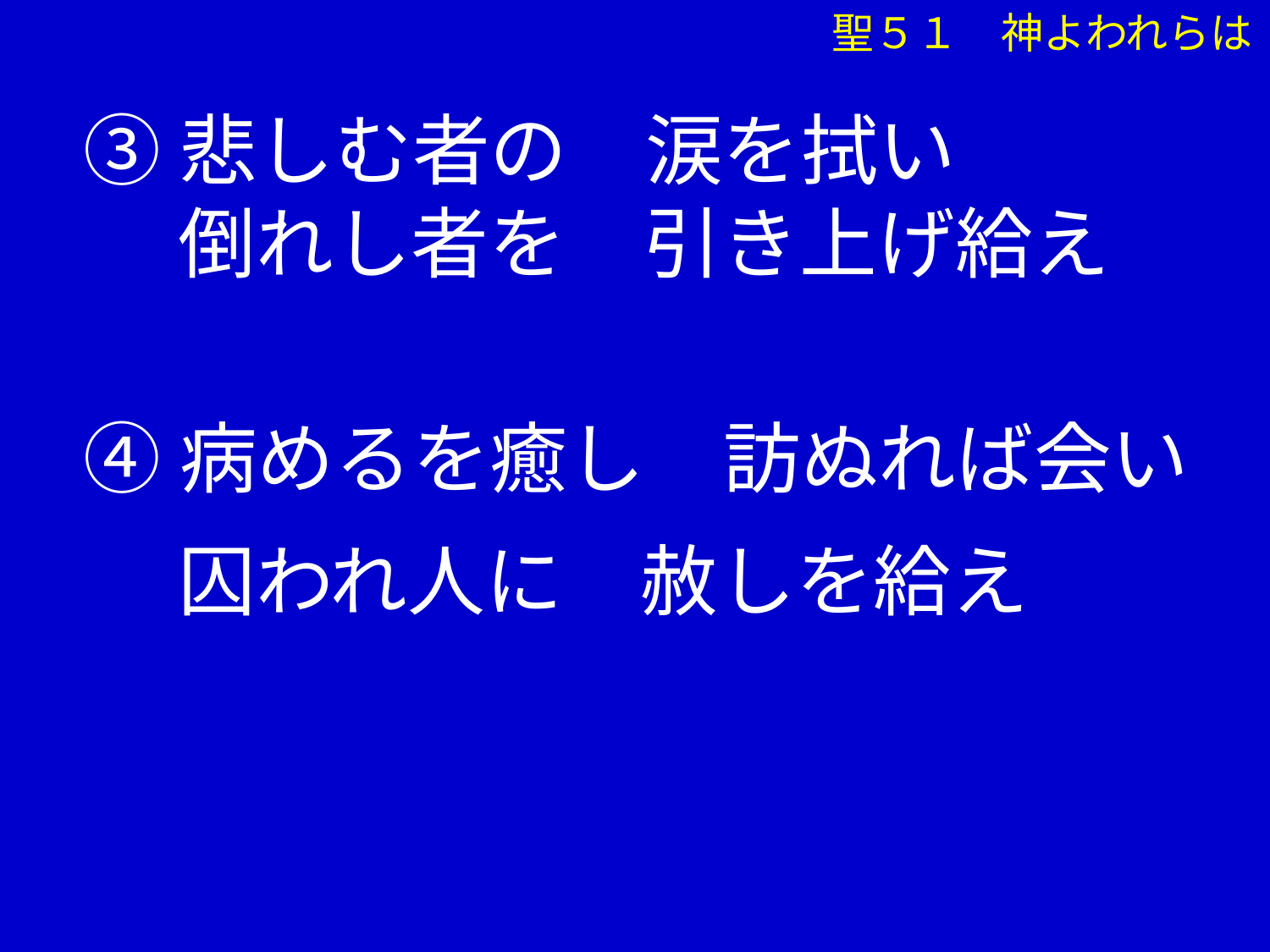

③悲しむ者の　涙を拭い
　 倒れし者を　引き上げ給え

④病めるを癒し　訪ぬれば会い
　 囚われ人に　赦しを給え
聖５１　神よわれらは